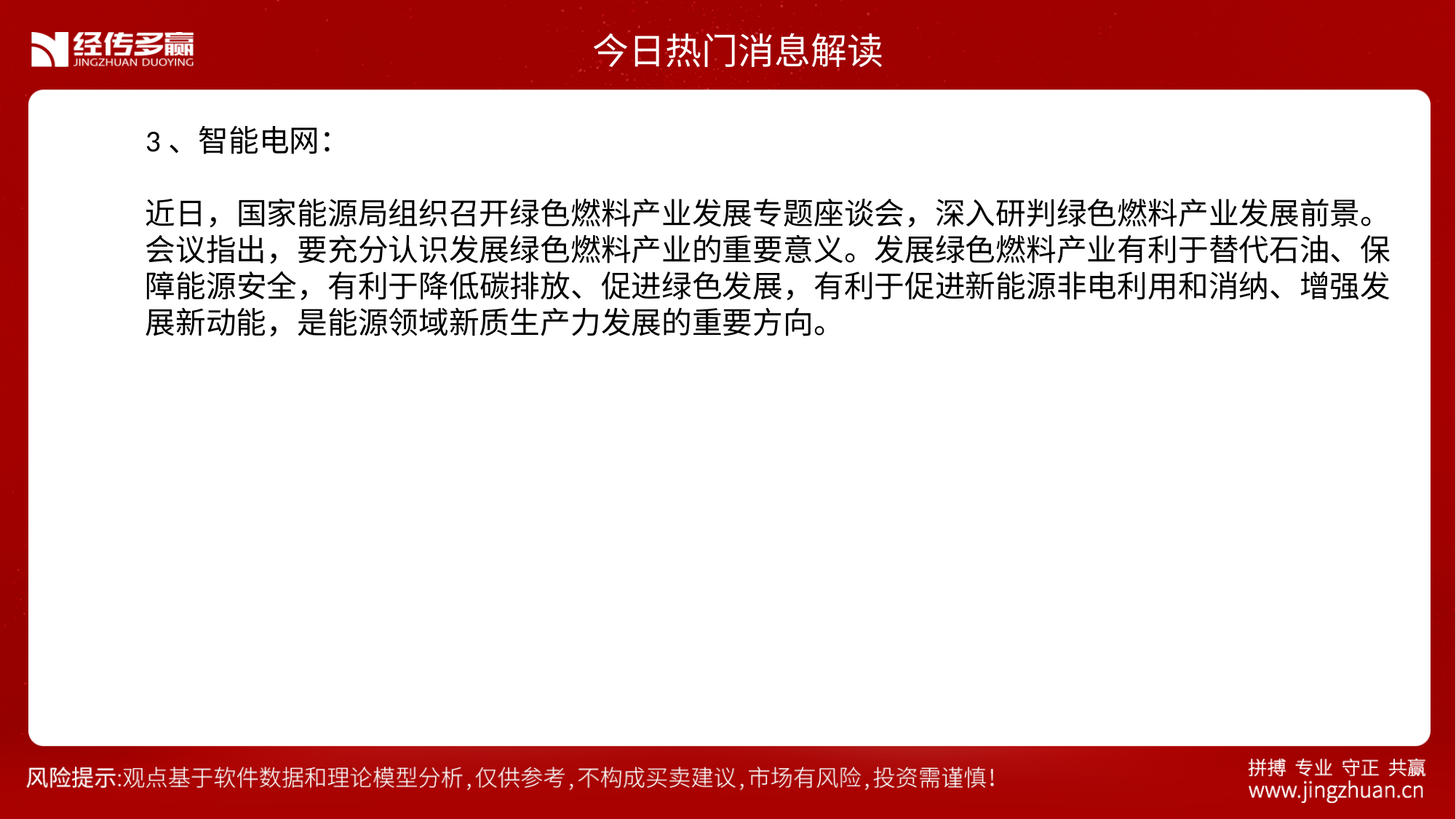

今日热门消息解读
3、智能电网：

近日，国家能源局组织召开绿色燃料产业发展专题座谈会，深入研判绿色燃料产业发展前景。会议指出，要充分认识发展绿色燃料产业的重要意义。发展绿色燃料产业有利于替代石油、保障能源安全，有利于降低碳排放、促进绿色发展，有利于促进新能源非电利用和消纳、增强发展新动能，是能源领域新质生产力发展的重要方向。